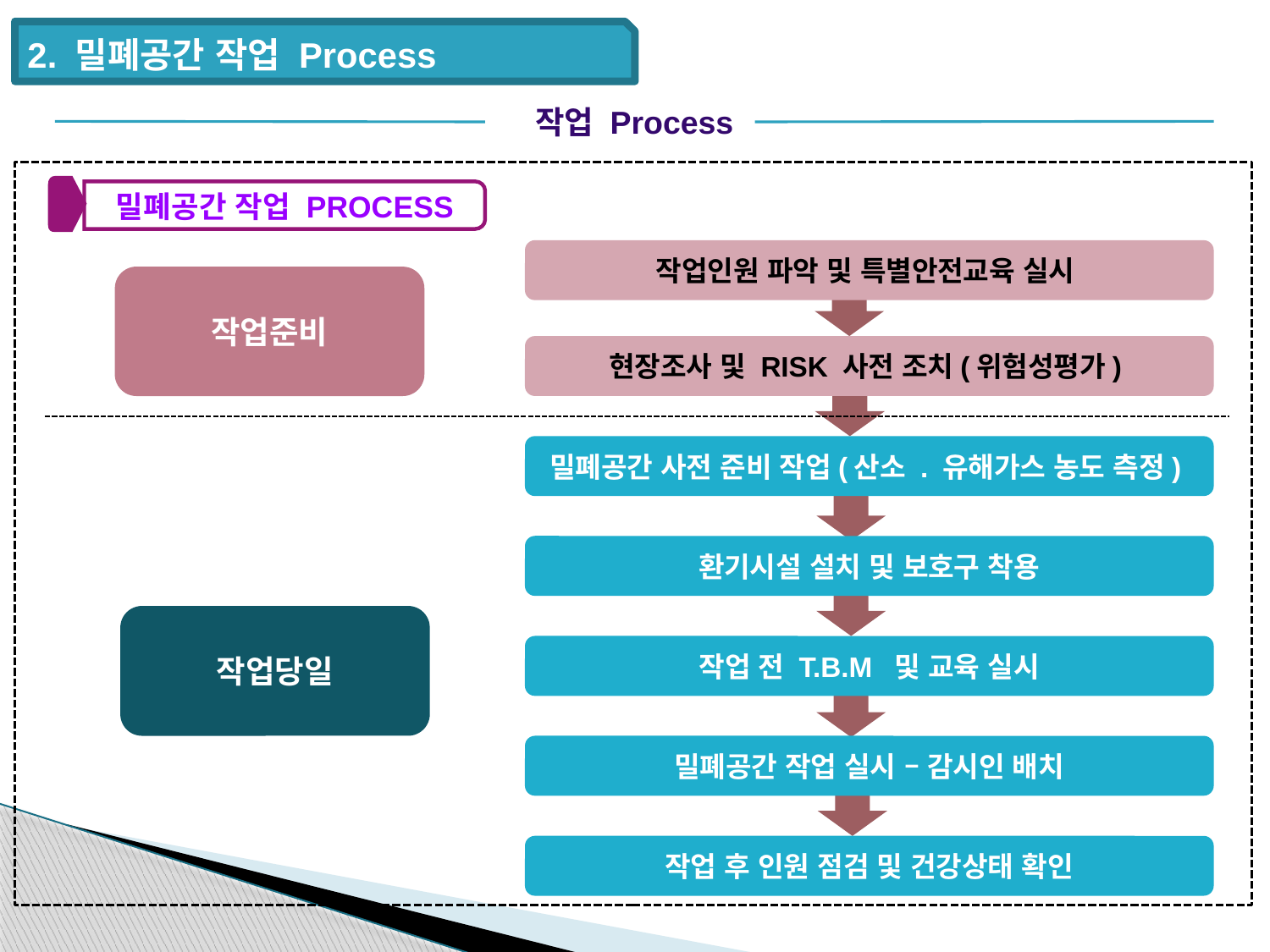

2. 밀폐공간 작업 Process
작업 Process

밀폐공간 작업 PROCESS
작업인원 파악 및 특별안전교육 실시
작업준비

현장조사 및 RISK 사전 조치(위험성평가)

밀폐공간 사전 준비 작업(산소 . 유해가스 농도 측정)

환기시설 설치 및 보호구 착용

작업당일
작업 전 T.B.M  및 교육 실시

밀폐공간 작업 실시 – 감시인 배치

작업 후 인원 점검 및 건강상태 확인